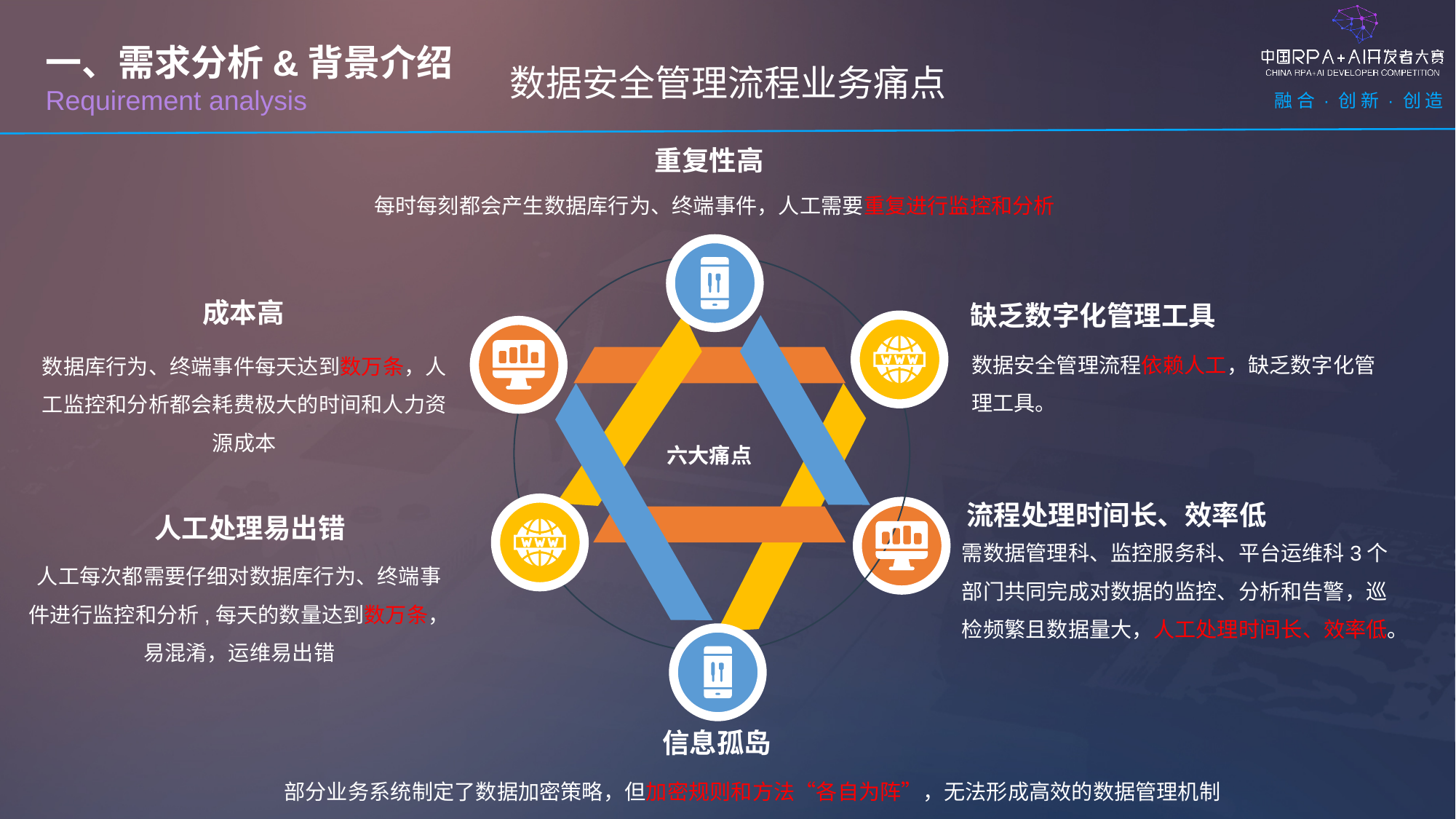

数据安全管理流程业务痛点
一、需求分析&背景介绍
Requirement analysis
重复性高
每时每刻都会产生数据库行为、终端事件，人工需要重复进行监控和分析

六大痛点

成本高
缺乏数字化管理工具

数据安全管理流程依赖人工，缺乏数字化管理工具。
数据库行为、终端事件每天达到数万条，人工监控和分析都会耗费极大的时间和人力资源成本

流程处理时间长、效率低

人工处理易出错
需数据管理科、监控服务科、平台运维科3个部门共同完成对数据的监控、分析和告警，巡检频繁且数据量大，人工处理时间长、效率低。
人工每次都需要仔细对数据库行为、终端事件进行监控和分析,每天的数量达到数万条，易混淆，运维易出错

信息孤岛
部分业务系统制定了数据加密策略，但加密规则和方法“各自为阵”，无法形成高效的数据管理机制